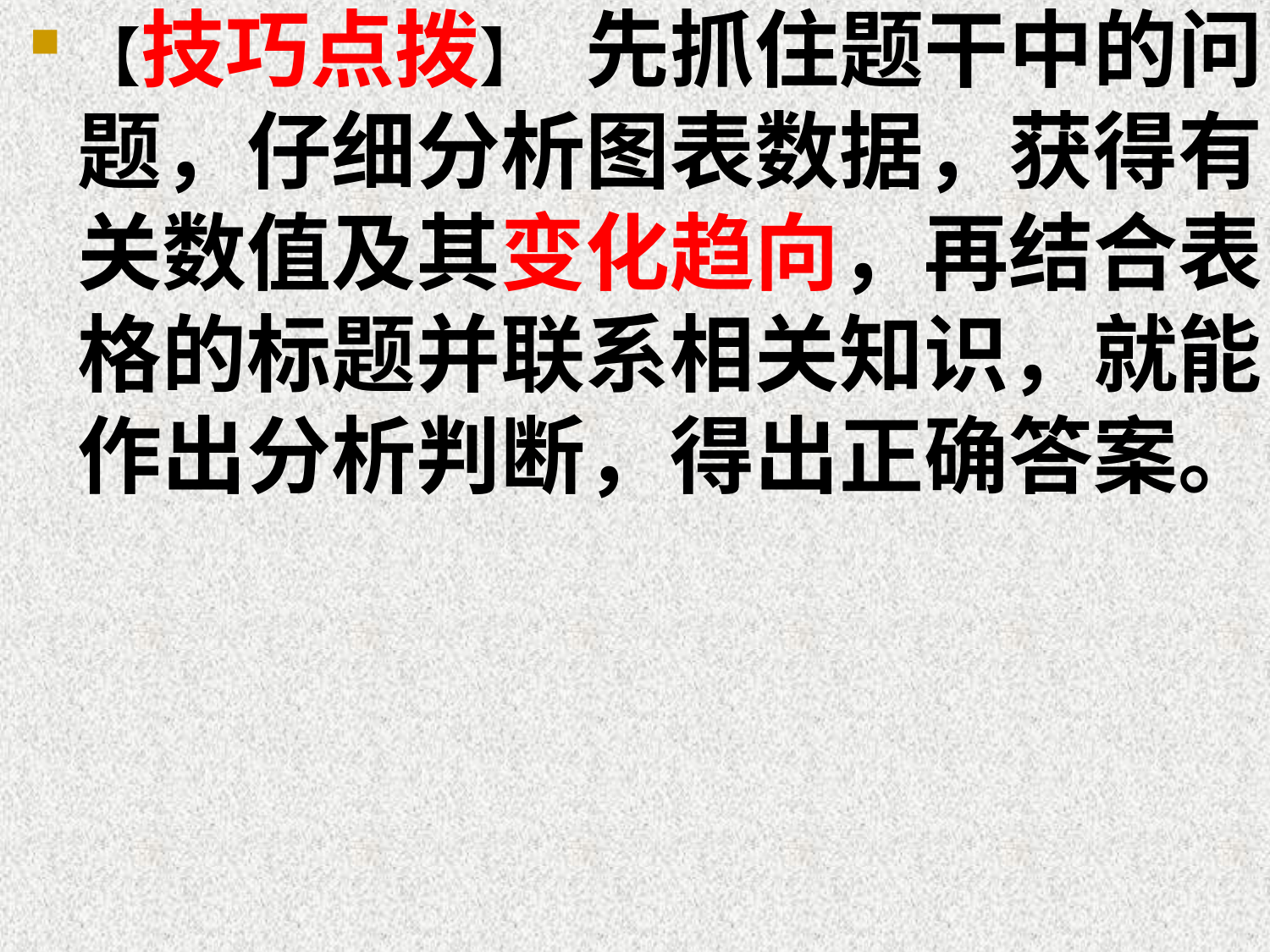

【技巧点拨】	先抓住题干中的问题，仔细分析图表数据，获得有关数值及其变化趋向，再结合表格的标题并联系相关知识，就能作出分析判断，得出正确答案。
#